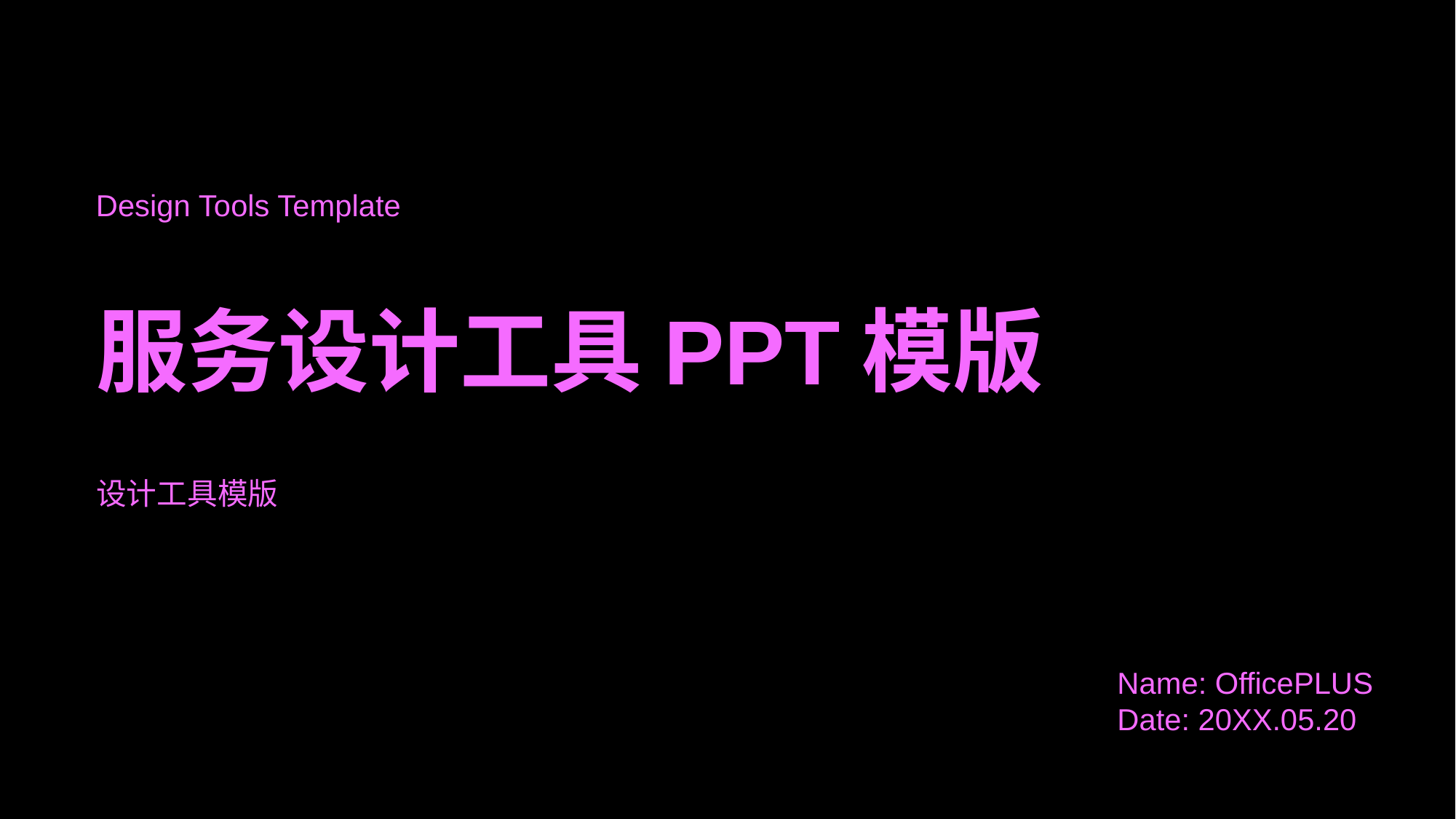

Design Tools Template
服务设计工具PPT模版
设计工具模版
Name: OfficePLUS
Date: 20XX.05.20